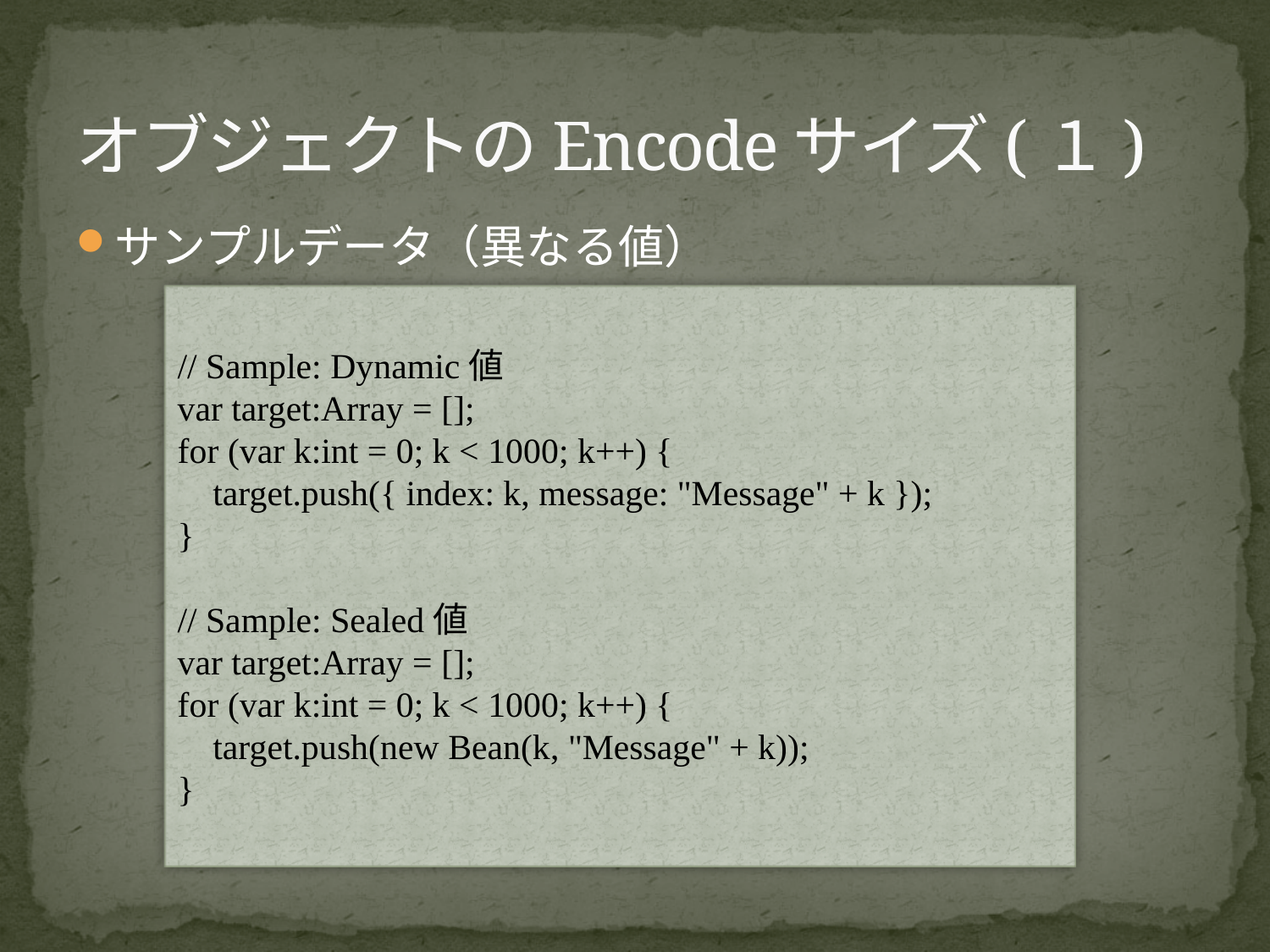

# オブジェクトのEncodeサイズ(１)
サンプルデータ（異なる値）

// Sample: Dynamic値
var target:Array = [];
for (var k:int = 0; k < 1000; k++) {
    target.push({ index: k, message: "Message" + k });
}

// Sample: Sealed値
var target:Array = [];
for (var k:int = 0; k < 1000; k++) {
    target.push(new Bean(k, "Message" + k));
}